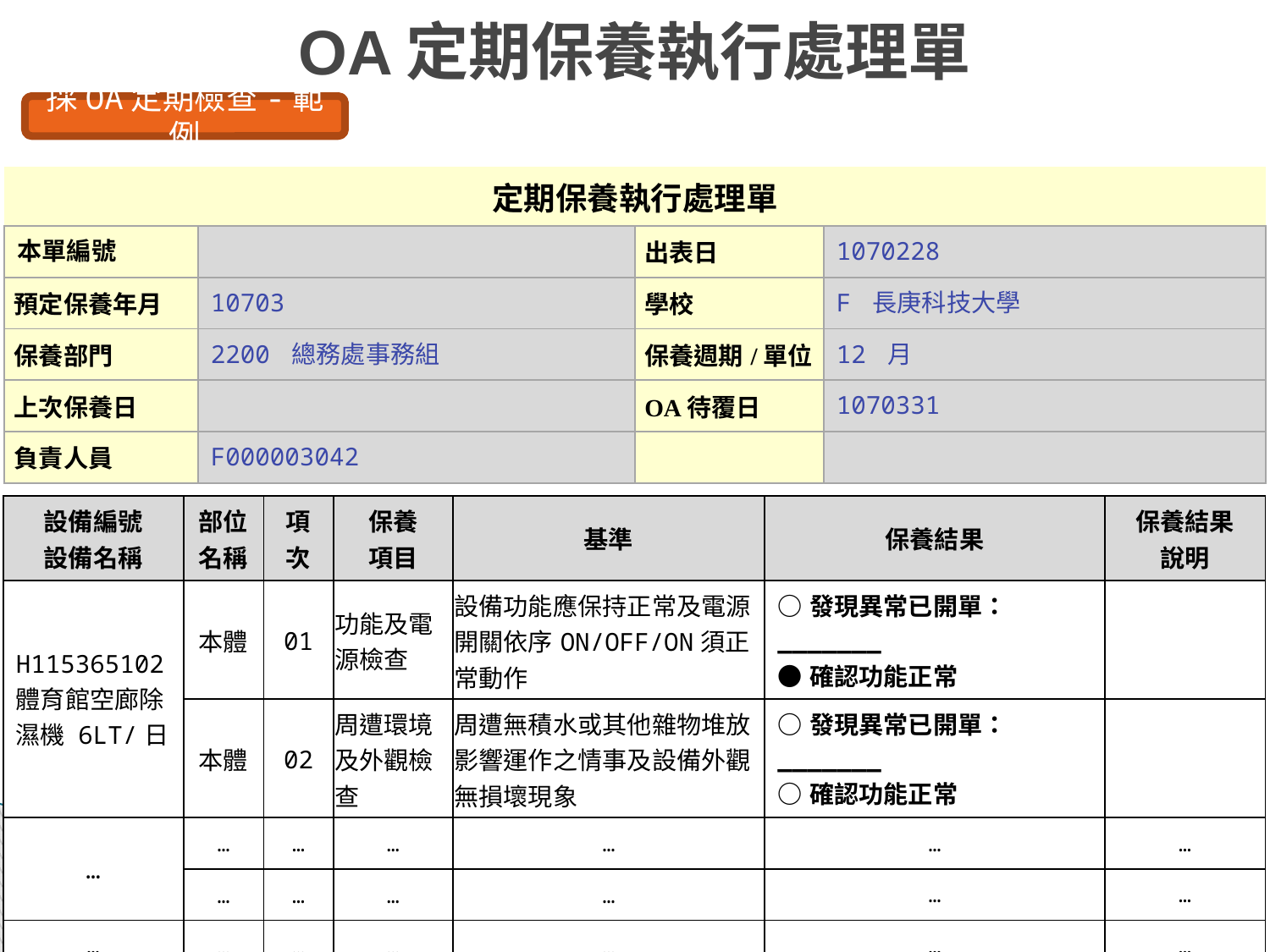

# OA定期保養執行處理單
採OA定期檢查-範例
| 定期保養執行處理單 |  |  |  |
| --- | --- | --- | --- |
| 本單編號 |  | 出表日 | 1070228 |
| 預定保養年月 | 10703 | 學校 | F 長庚科技大學 |
| 保養部門 | 2200 總務處事務組 | 保養週期/單位 | 12 月 |
| 上次保養日 |  | OA待覆日 | 1070331 |
| 負責人員 | F000003042 |  |  |
| 設備編號 設備名稱 | 部位名稱 | 項次 | 保養 項目 | 基準 | 保養結果 | 保養結果 說明 |
| --- | --- | --- | --- | --- | --- | --- |
| H115365102 體育館空廊除濕機 6LT/日 | 本體 | 01 | 功能及電源檢查 | 設備功能應保持正常及電源開關依序ON/OFF/ON須正常動作 | ○發現異常已開單：\_\_\_\_\_\_\_ ●確認功能正常 |  |
|  | 本體 | 02 | 周遭環境及外觀檢查 | 周遭無積水或其他雜物堆放影響運作之情事及設備外觀無損壞現象 | ○發現異常已開單：\_\_\_\_\_\_\_ ○確認功能正常 |  |
| … | … | … | … | … | … | … |
|  | … | … | … | … | … | … |
| … | … | … | … | … | … | … |